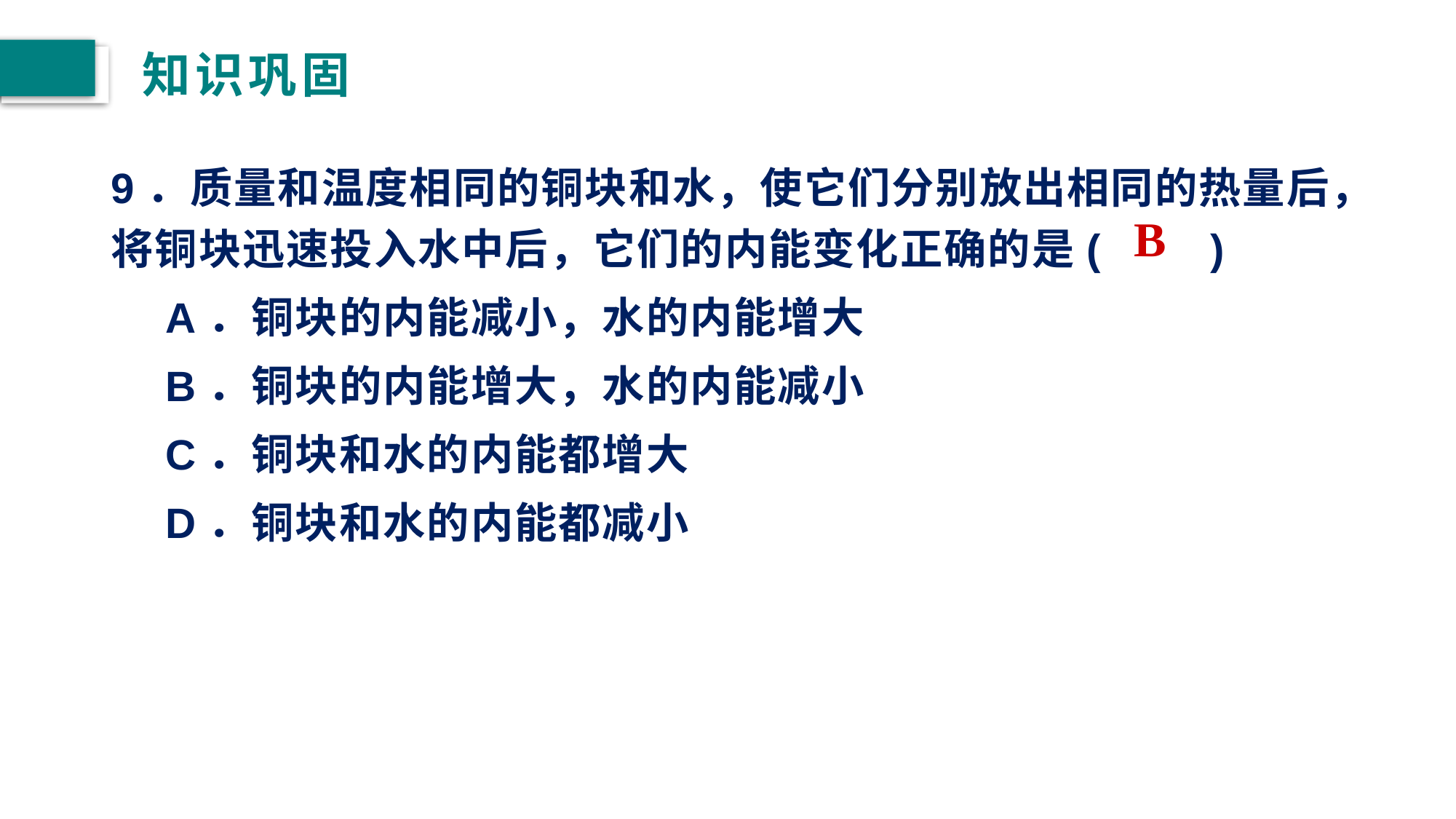

# 知识巩固
9．质量和温度相同的铜块和水，使它们分别放出相同的热量后，将铜块迅速投入水中后，它们的内能变化正确的是(　　)
A．铜块的内能减小，水的内能增大
B．铜块的内能增大，水的内能减小
C．铜块和水的内能都增大
D．铜块和水的内能都减小

B